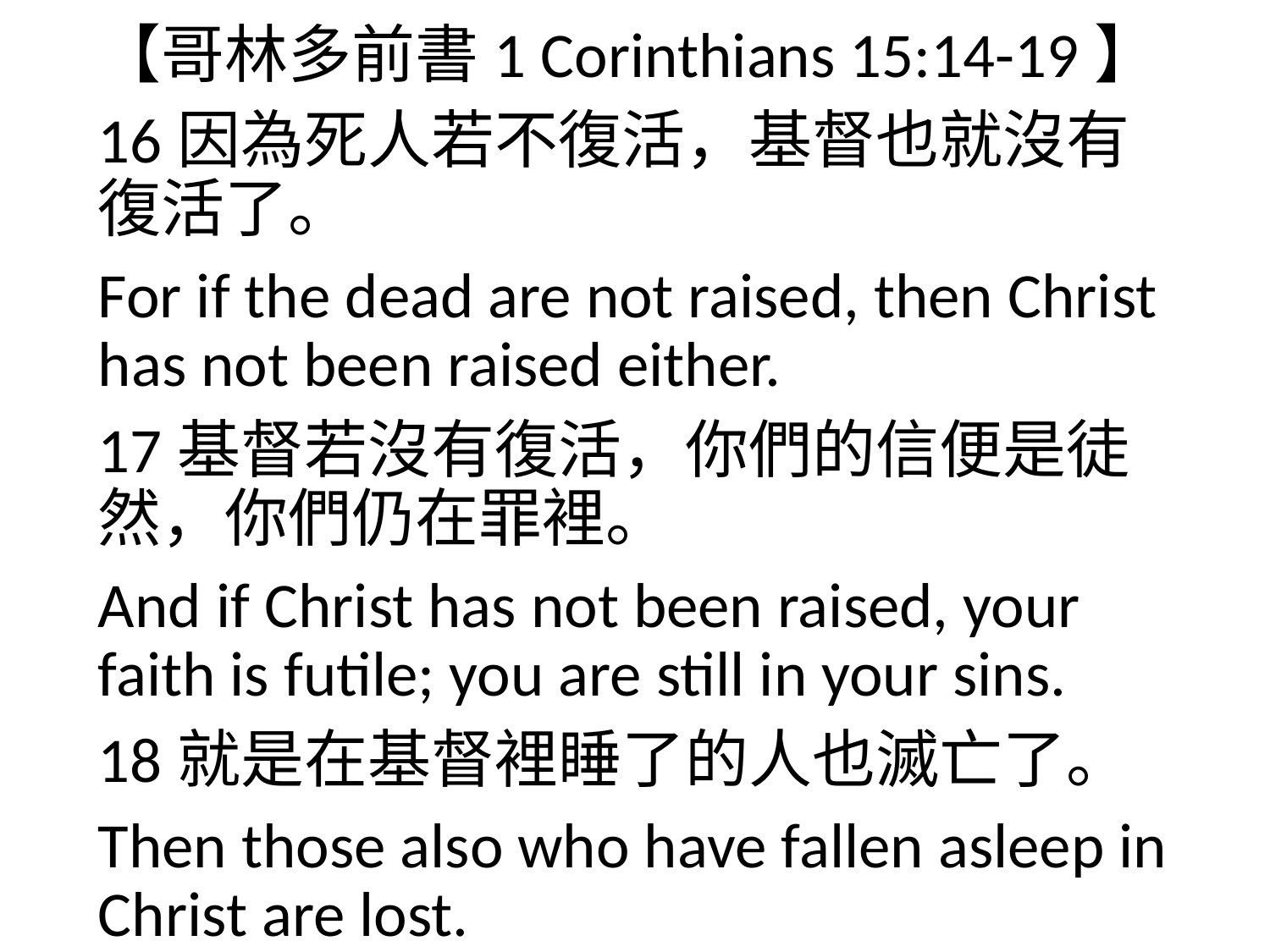

【哥林多前書1 Corinthians 15:14-19】
16因為死人若不復活，基督也就沒有復活了。
For if the dead are not raised, then Christ has not been raised either.
17基督若沒有復活，你們的信便是徒然，你們仍在罪裡。
And if Christ has not been raised, your faith is futile; you are still in your sins.
18就是在基督裡睡了的人也滅亡了。
Then those also who have fallen asleep in Christ are lost.